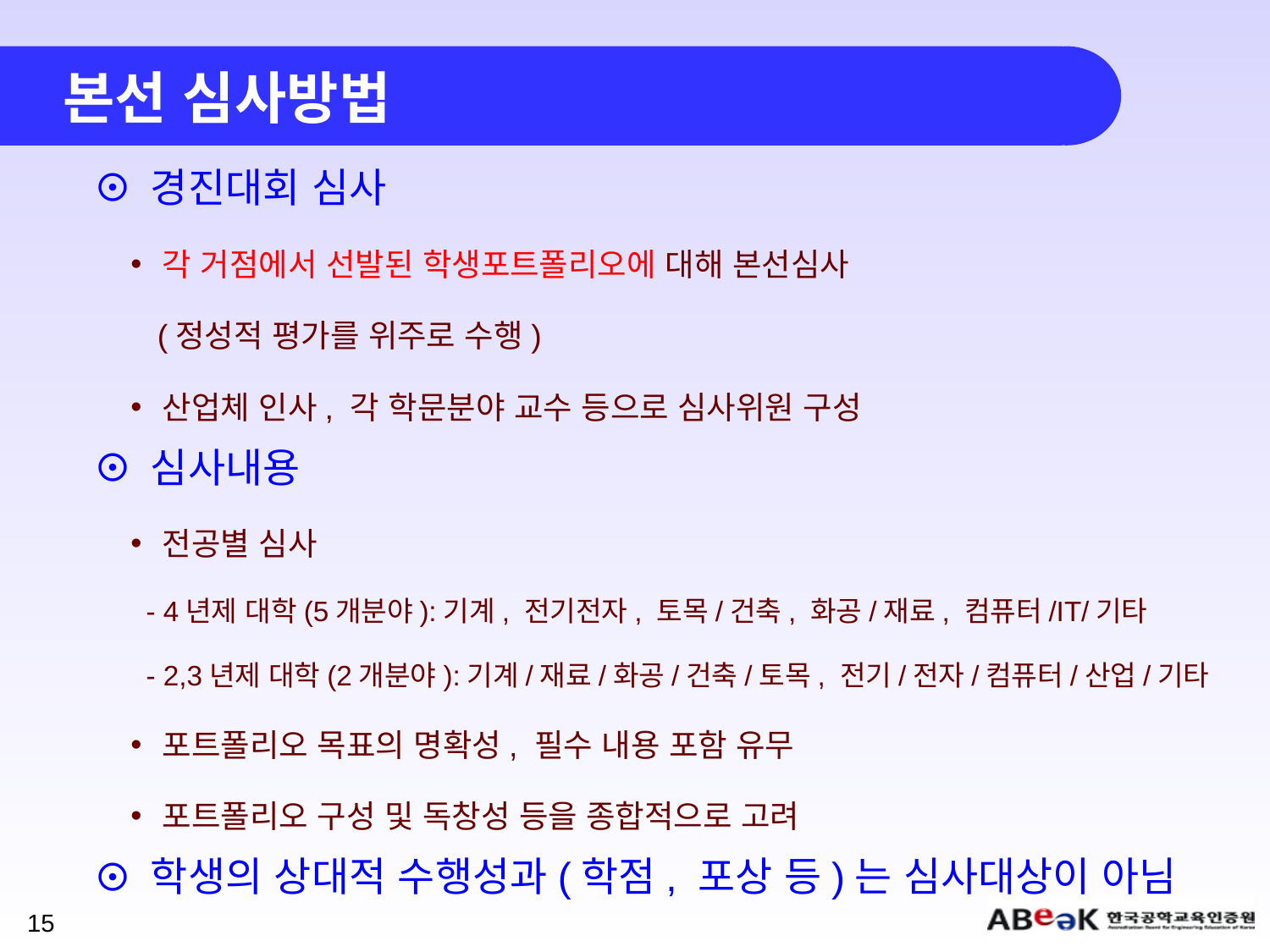

# 본선 심사방법
경진대회 심사
각 거점에서 선발된 학생포트폴리오에 대해 본선심사
   (정성적 평가를 위주로 수행)
산업체 인사, 각 학문분야 교수 등으로 심사위원 구성
심사내용
전공별 심사
  - 4년제 대학(5개분야):기계, 전기전자, 토목/건축, 화공/재료, 컴퓨터/IT/기타
  - 2,3년제 대학(2개분야):기계/재료/화공/건축/토목, 전기/전자/컴퓨터/산업/기타
포트폴리오 목표의 명확성, 필수 내용 포함 유무
포트폴리오 구성 및 독창성 등을 종합적으로 고려
학생의 상대적 수행성과(학점, 포상 등)는 심사대상이 아님
15